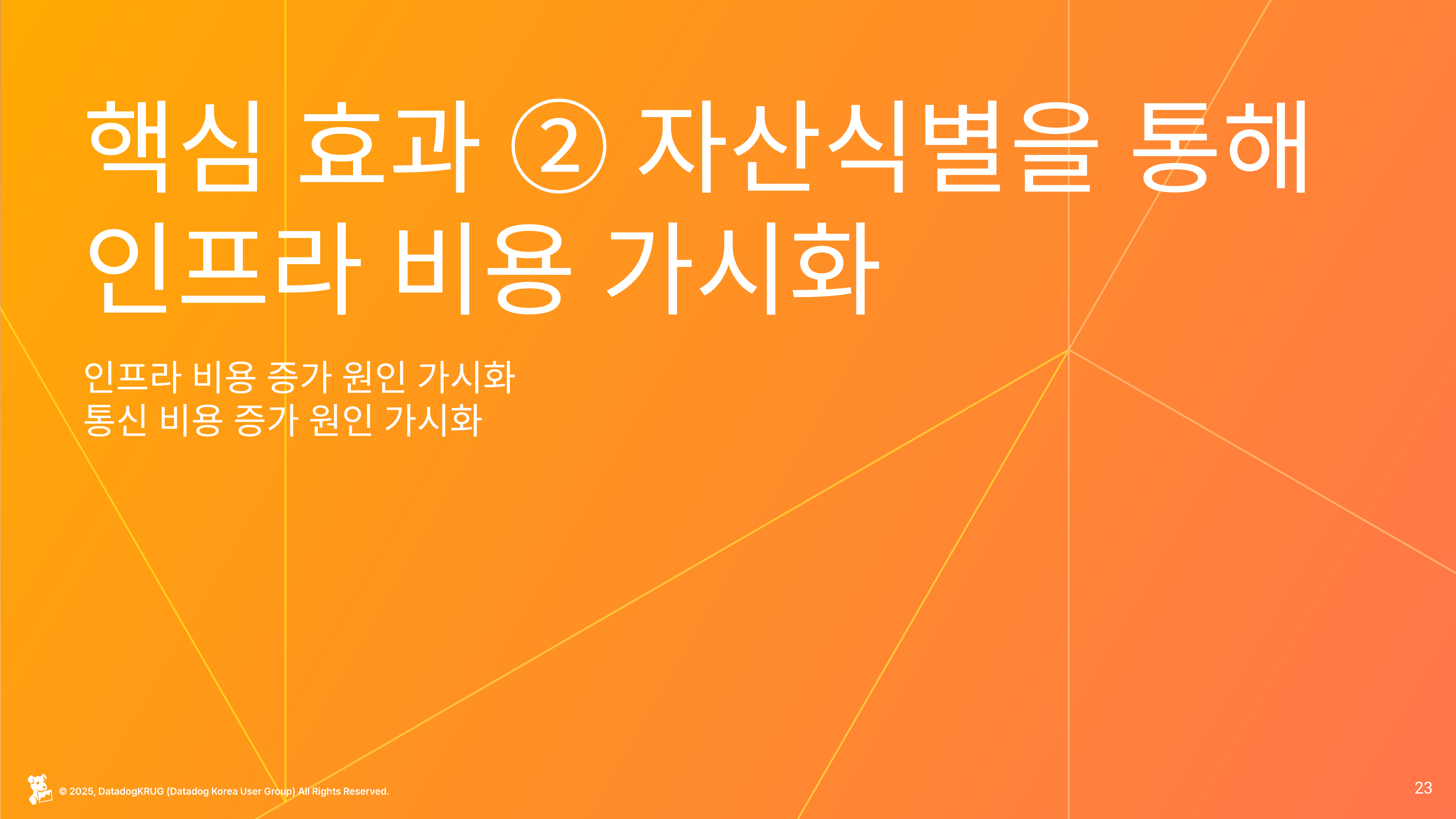

# 핵심 효과 ② 자산식별을 통해 인프라 비용 가시화
인프라 비용 증가 원인 가시화
통신 비용 증가 원인 가시화
23